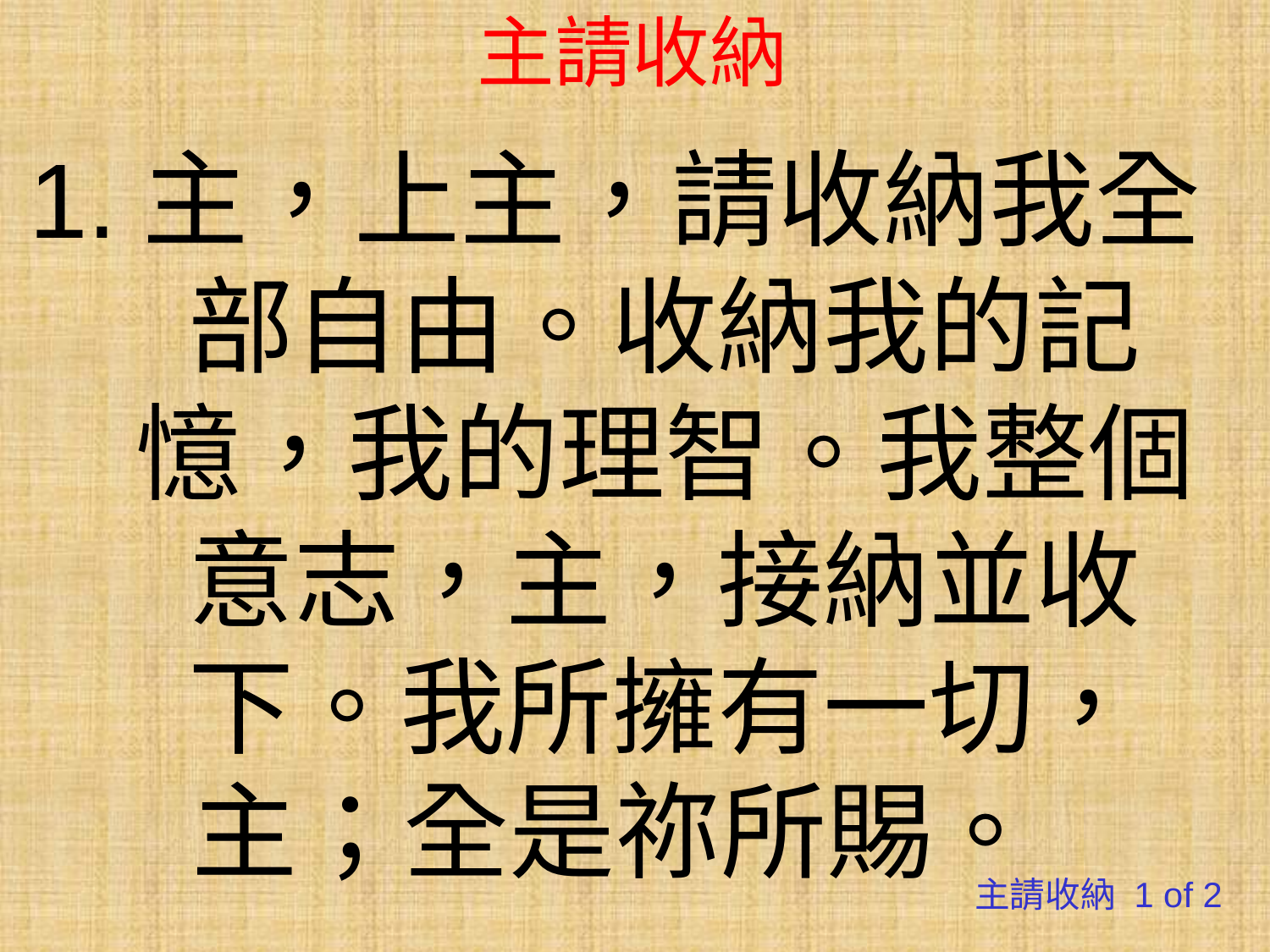

# 主請收納
1.主，上主，請收納我全部自由。收納我的記憶，我的理智。我整個意志，主，接納並收下。我所擁有一切，
主；全是祢所賜。
主請收納 1 of 2